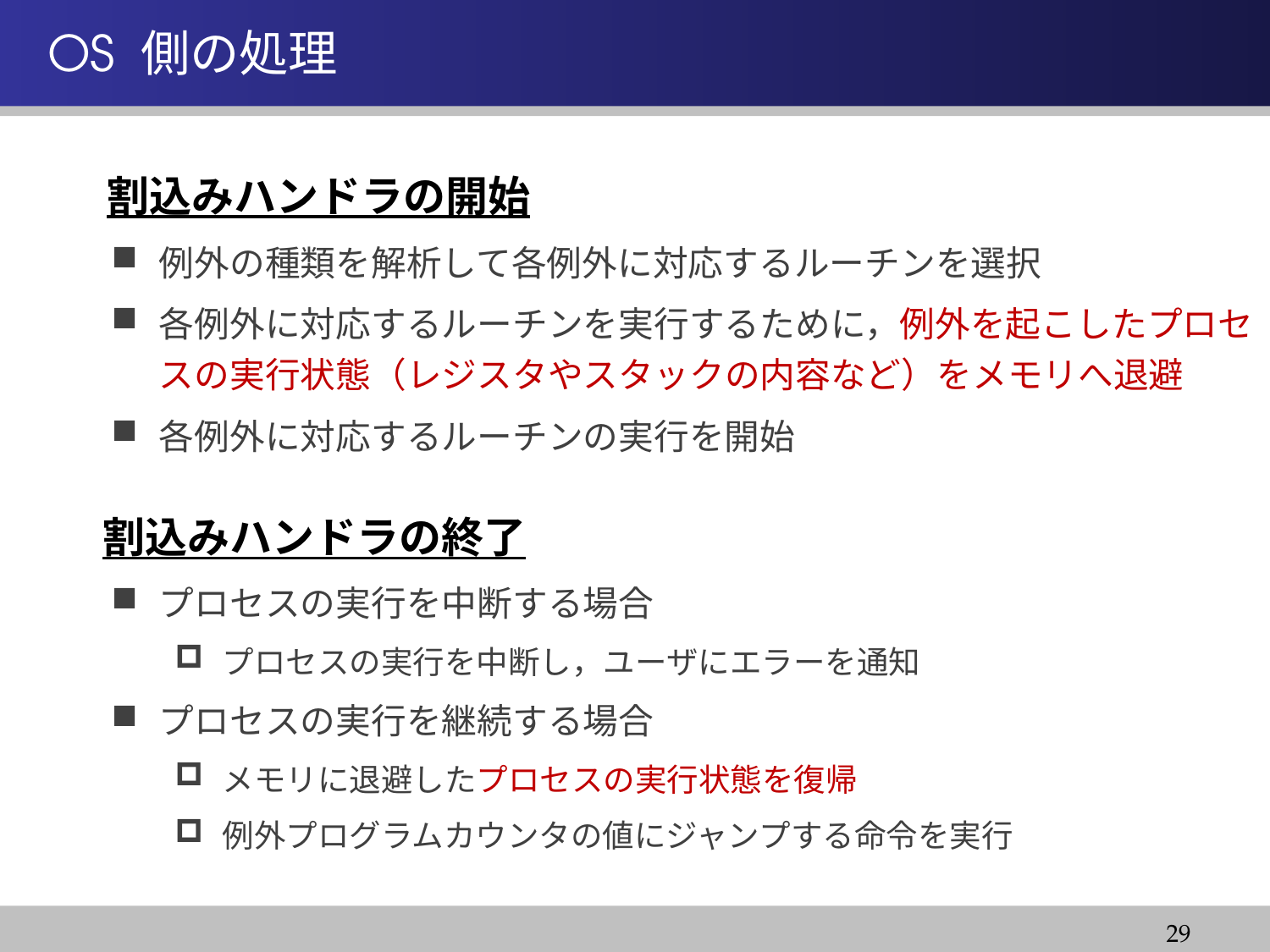

情報システム基盤学基礎１
# OS 側の処理
割込みハンドラの開始
例外の種類を解析して各例外に対応するルーチンを選択
各例外に対応するルーチンを実行するために，例外を起こしたプロセスの実行状態（レジスタやスタックの内容など）をメモリへ退避
各例外に対応するルーチンの実行を開始
割込みハンドラの終了
プロセスの実行を中断する場合
プロセスの実行を中断し，ユーザにエラーを通知
プロセスの実行を継続する場合
メモリに退避したプロセスの実行状態を復帰
例外プログラムカウンタの値にジャンプする命令を実行
29